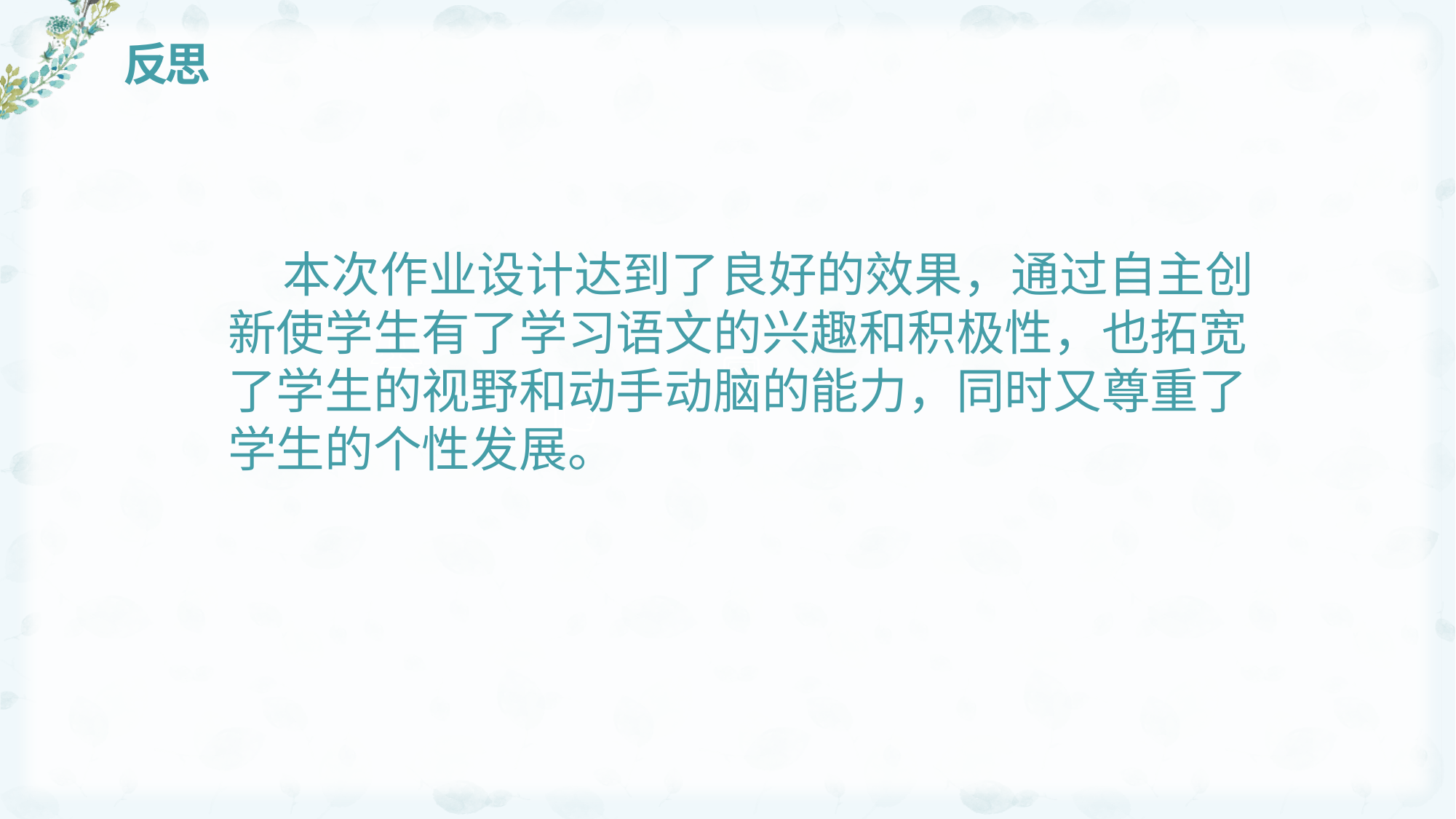

# 反思
    本次作业设计达到了良好的效果，通过自主创新使学生有了学习语文的兴趣和积极性，也拓宽了学生的视野和动手动脑的能力，同时又尊重了学生的个性发展。